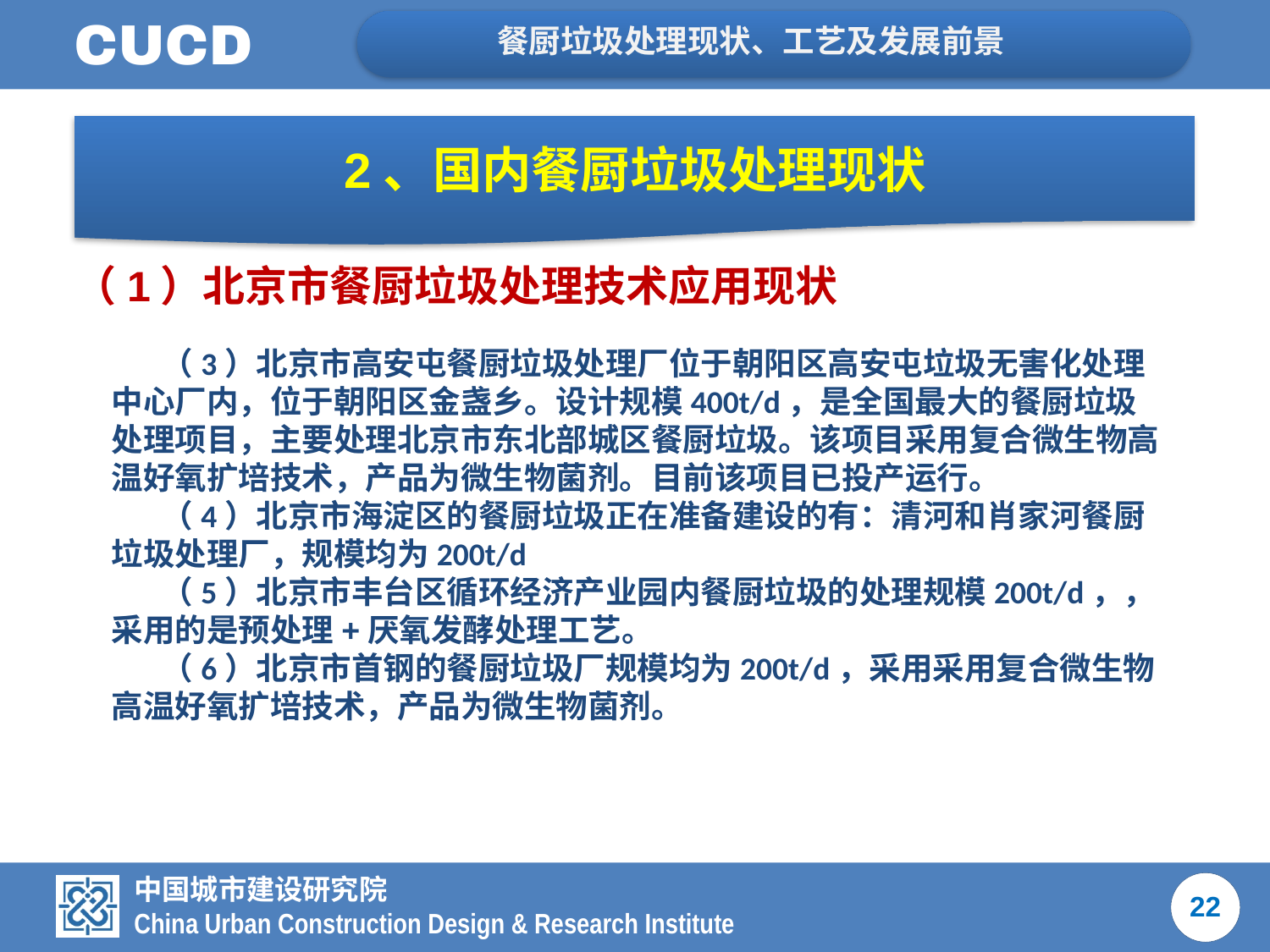

2、国内餐厨垃圾处理现状
（1）北京市餐厨垃圾处理技术应用现状
（3）北京市高安屯餐厨垃圾处理厂位于朝阳区高安屯垃圾无害化处理中心厂内，位于朝阳区金盏乡。设计规模400t/d，是全国最大的餐厨垃圾处理项目，主要处理北京市东北部城区餐厨垃圾。该项目采用复合微生物高温好氧扩培技术，产品为微生物菌剂。目前该项目已投产运行。
（4）北京市海淀区的餐厨垃圾正在准备建设的有：清河和肖家河餐厨垃圾处理厂，规模均为200t/d
（5）北京市丰台区循环经济产业园内餐厨垃圾的处理规模200t/d，，采用的是预处理+厌氧发酵处理工艺。
（6）北京市首钢的餐厨垃圾厂规模均为200t/d，采用采用复合微生物高温好氧扩培技术，产品为微生物菌剂。
22